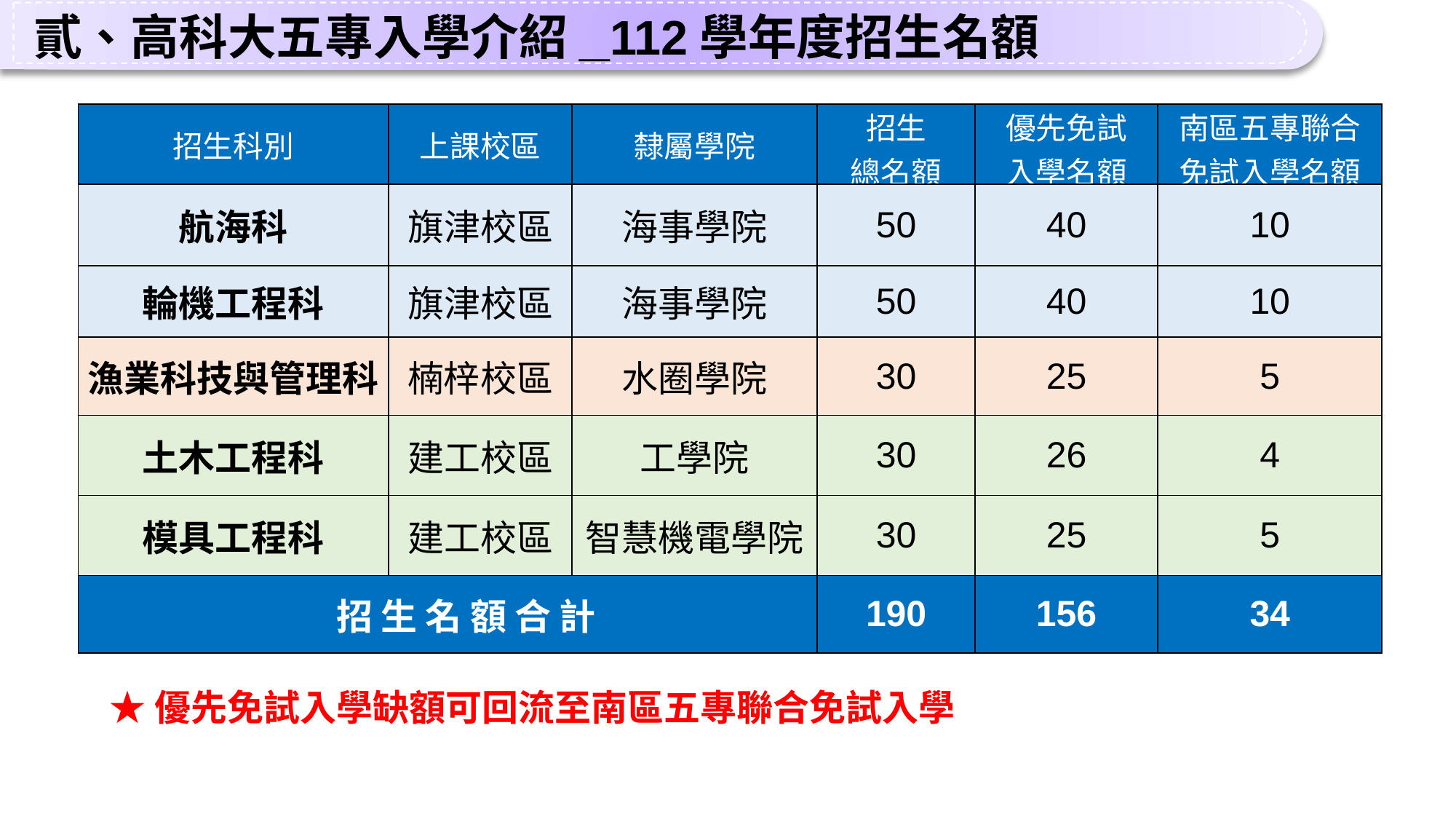

貳、高科大五專入學介紹_112學年度招生名額

| 招生科別 | 上課校區 | 隸屬學院 | 招生 總名額 | 優先免試 入學名額 | 南區五專聯合 免試入學名額 |
| --- | --- | --- | --- | --- | --- |
| 航海科 | 旗津校區 | 海事學院 | 50 | 40 | 10 |
| 輪機工程科 | 旗津校區 | 海事學院 | 50 | 40 | 10 |
| 漁業科技與管理科 | 楠梓校區 | 水圈學院 | 30 | 25 | 5 |
| 土木工程科 | 建工校區 | 工學院 | 30 | 26 | 4 |
| 模具工程科 | 建工校區 | 智慧機電學院 | 30 | 25 | 5 |
| 招 生 名 額 合 計 |  |  | 190 | 156 | 34 |
★優先免試入學缺額可回流至南區五專聯合免試入學